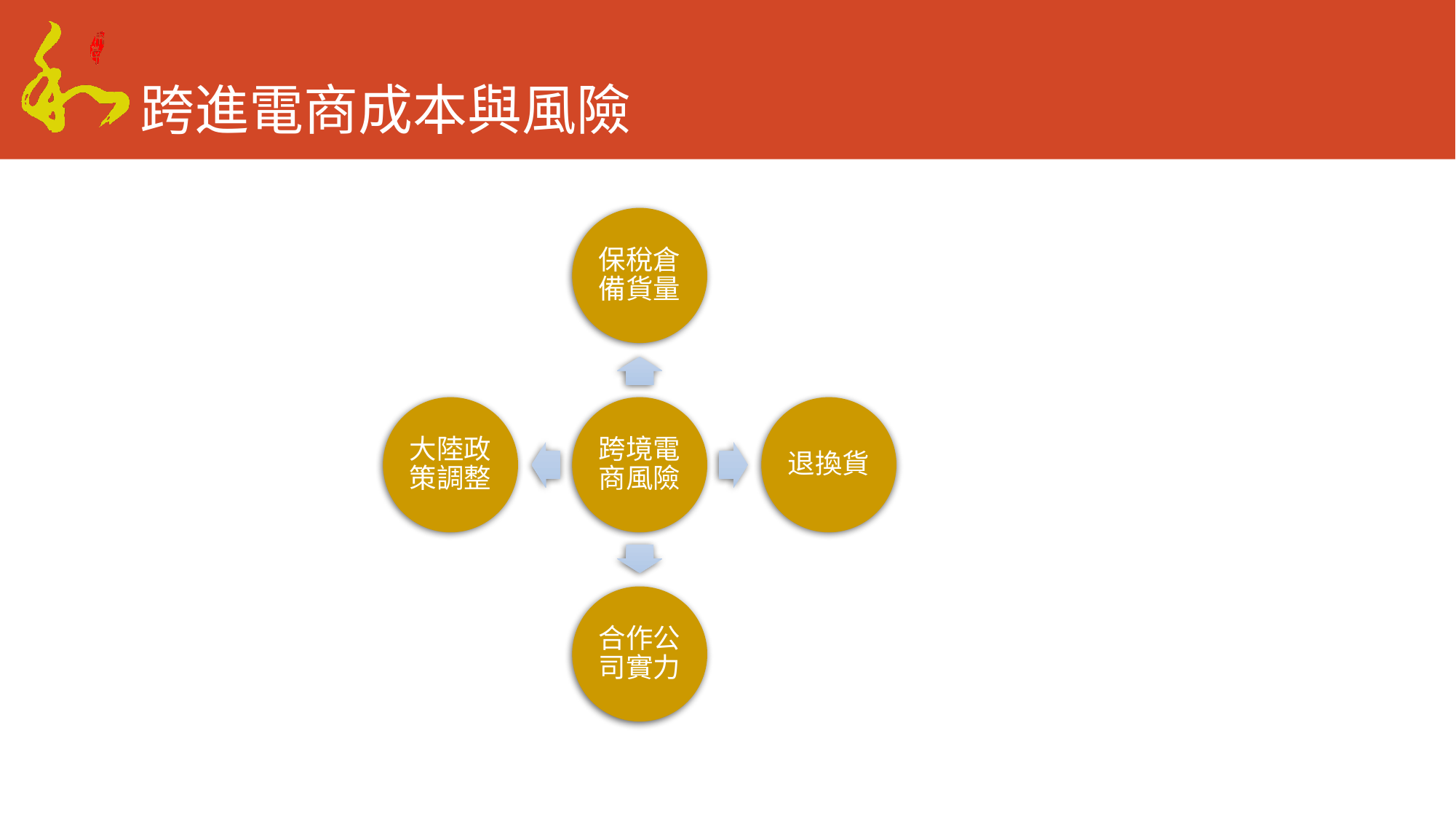

# 跨進電商成本與風險
跨境電商風險

保稅倉備貨量

退換貨

合作公司實力

大陸政策調整